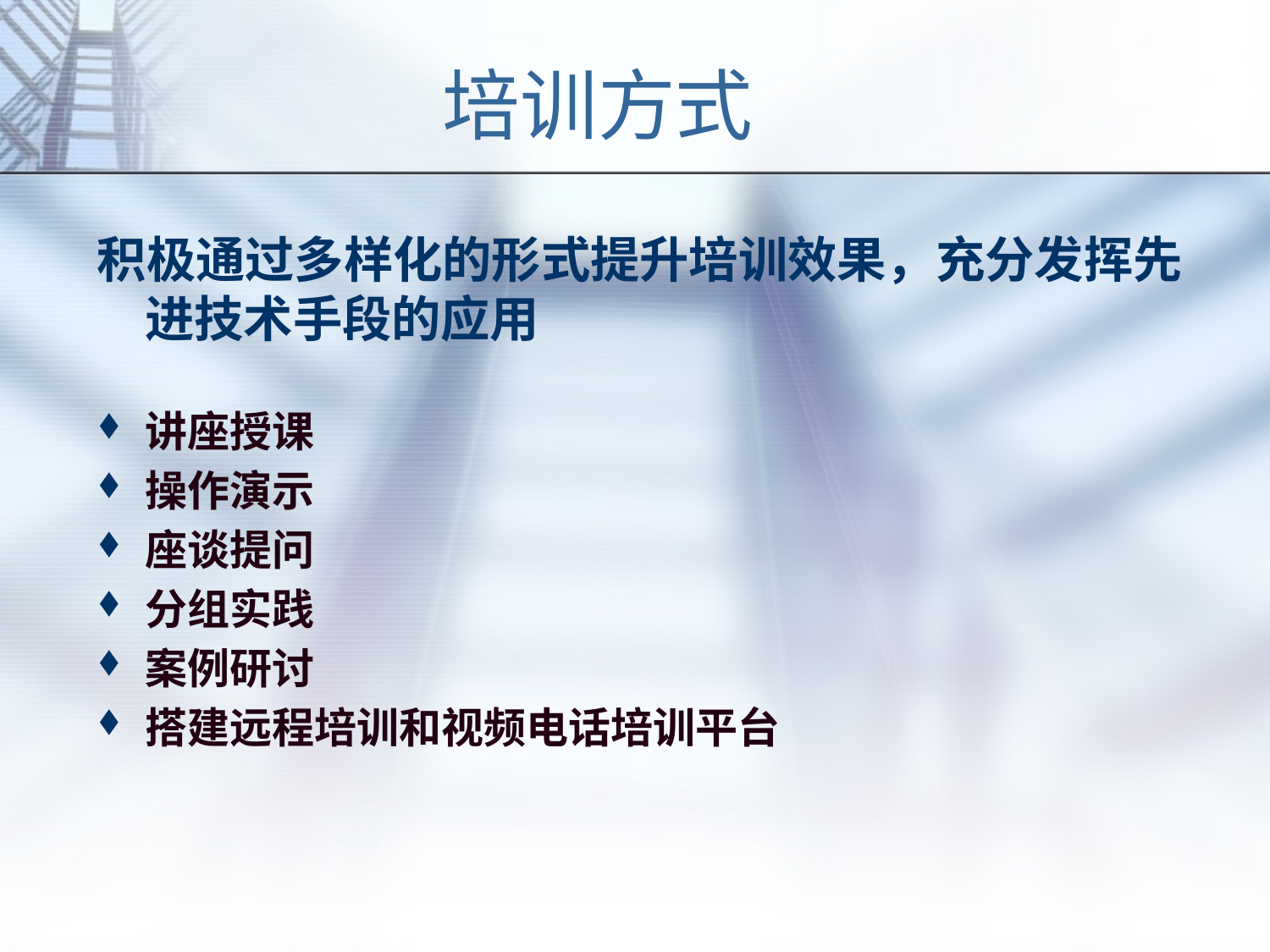

# 培训方式
积极通过多样化的形式提升培训效果，充分发挥先进技术手段的应用

讲座授课
操作演示
座谈提问
分组实践
案例研讨
搭建远程培训和视频电话培训平台